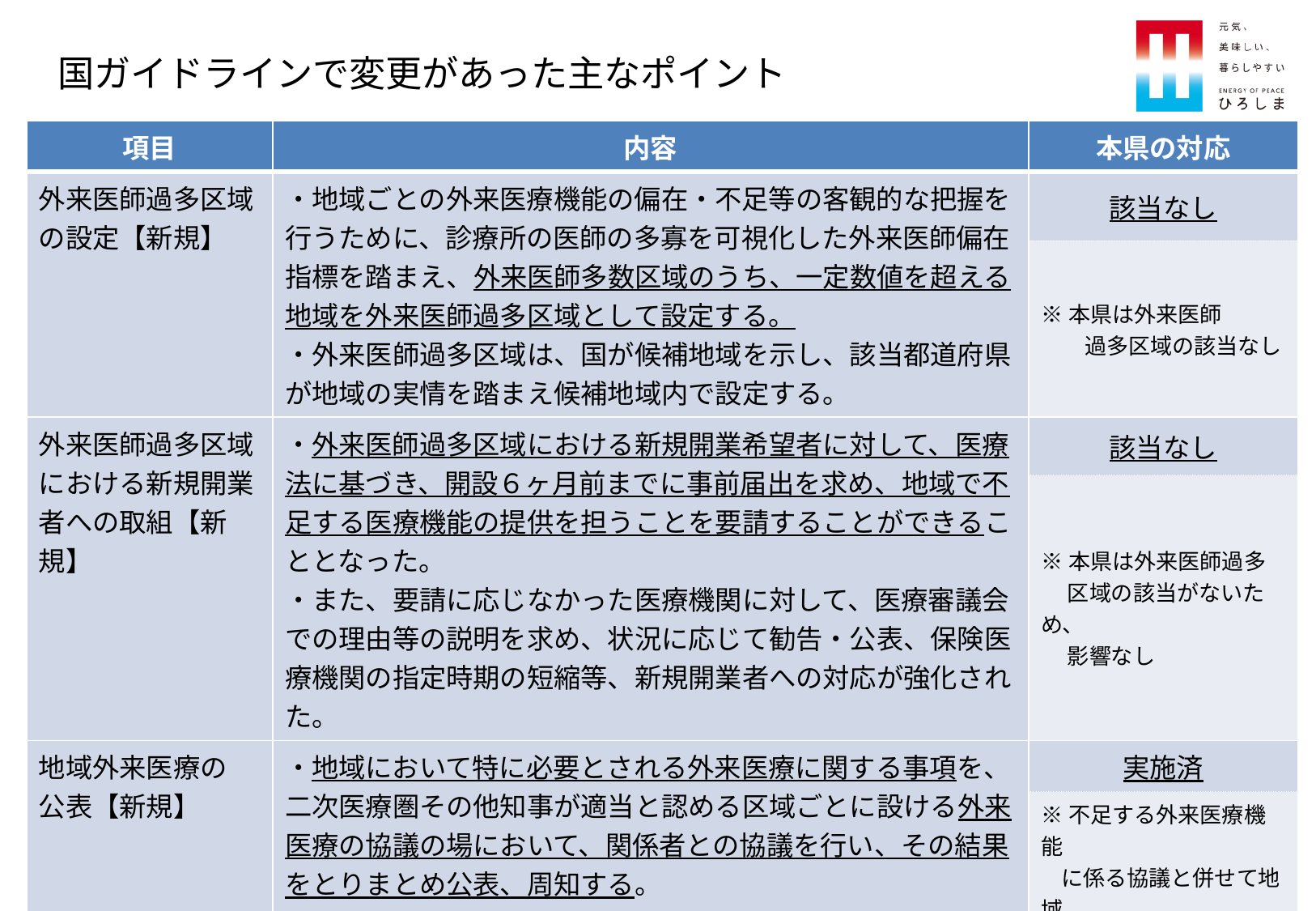

国ガイドラインで変更があった主なポイント
| 項目 | 内容 | 本県の対応 |
| --- | --- | --- |
| 外来医師過多区域の設定【新規】 | ・地域ごとの外来医療機能の偏在・不足等の客観的な把握を行うために、診療所の医師の多寡を可視化した外来医師偏在指標を踏まえ、外来医師多数区域のうち、一定数値を超える地域を外来医師過多区域として設定する。 ・外来医師過多区域は、国が候補地域を示し、該当都道府県が地域の実情を踏まえ候補地域内で設定する。 | 該当なし |
|  |  | ※本県は外来医師 　　過多区域の該当なし |
| 外来医師過多区域における新規開業者への取組【新規】 | ・外来医師過多区域における新規開業希望者に対して、医療法に基づき、開設６ヶ月前までに事前届出を求め、地域で不足する医療機能の提供を担うことを要請することができることとなった。 ・また、要請に応じなかった医療機関に対して、医療審議会での理由等の説明を求め、状況に応じて勧告・公表、保険医療機関の指定時期の短縮等、新規開業者への対応が強化された。 | 該当なし |
|  |  | ※本県は外来医師過多 　 区域の該当がないため、 　 影響なし |
| 地域外来医療の 公表【新規】 | ・地域において特に必要とされる外来医療に関する事項を、二次医療圏その他知事が適当と認める区域ごとに設ける外来医療の協議の場において、関係者との協議を行い、その結果をとりまとめ公表、周知する。 | 実施済 |
|  |  | ※不足する外来医療機能 に係る協議と併せて地域 医療構想調整会議で実 施済 |
| 外来医師偏在指標の再計算 | ・国において、患者流出入に基づく増減を反映させて再計算された。 | 広島・広島西・呉が 外来医師多数区域に 該当 |
|  |  | ※現行計画と同様 |